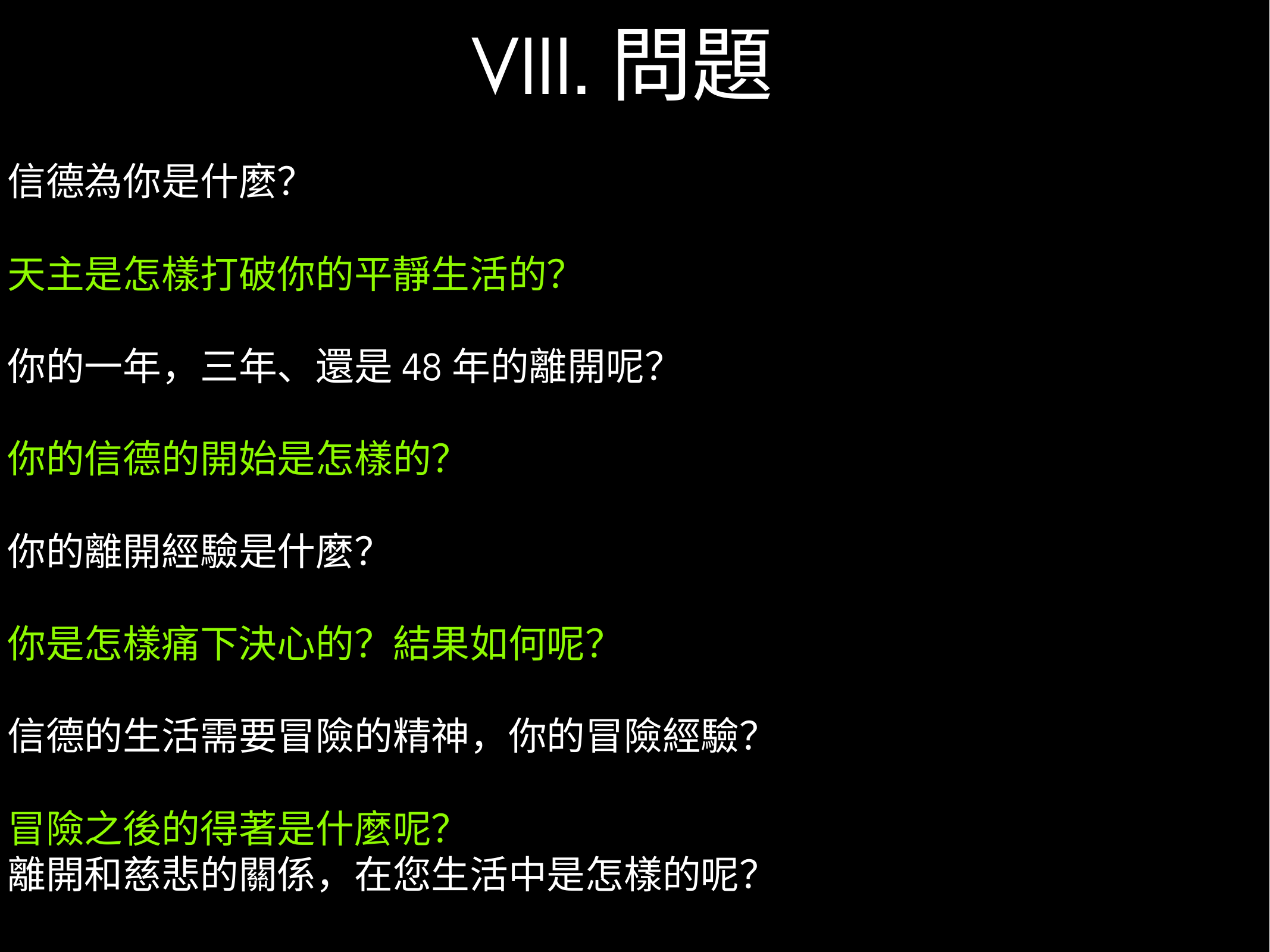

VIII.問題
信德為你是什麼？

天主是怎樣打破你的平靜生活的？

你的一年，三年、還是48年的離開呢？

你的信德的開始是怎樣的？

你的離開經驗是什麼？

你是怎樣痛下決心的？結果如何呢？

信德的生活需要冒險的精神，你的冒險經驗？

冒險之後的得著是什麼呢？
離開和慈悲的關係，在您生活中是怎樣的呢？